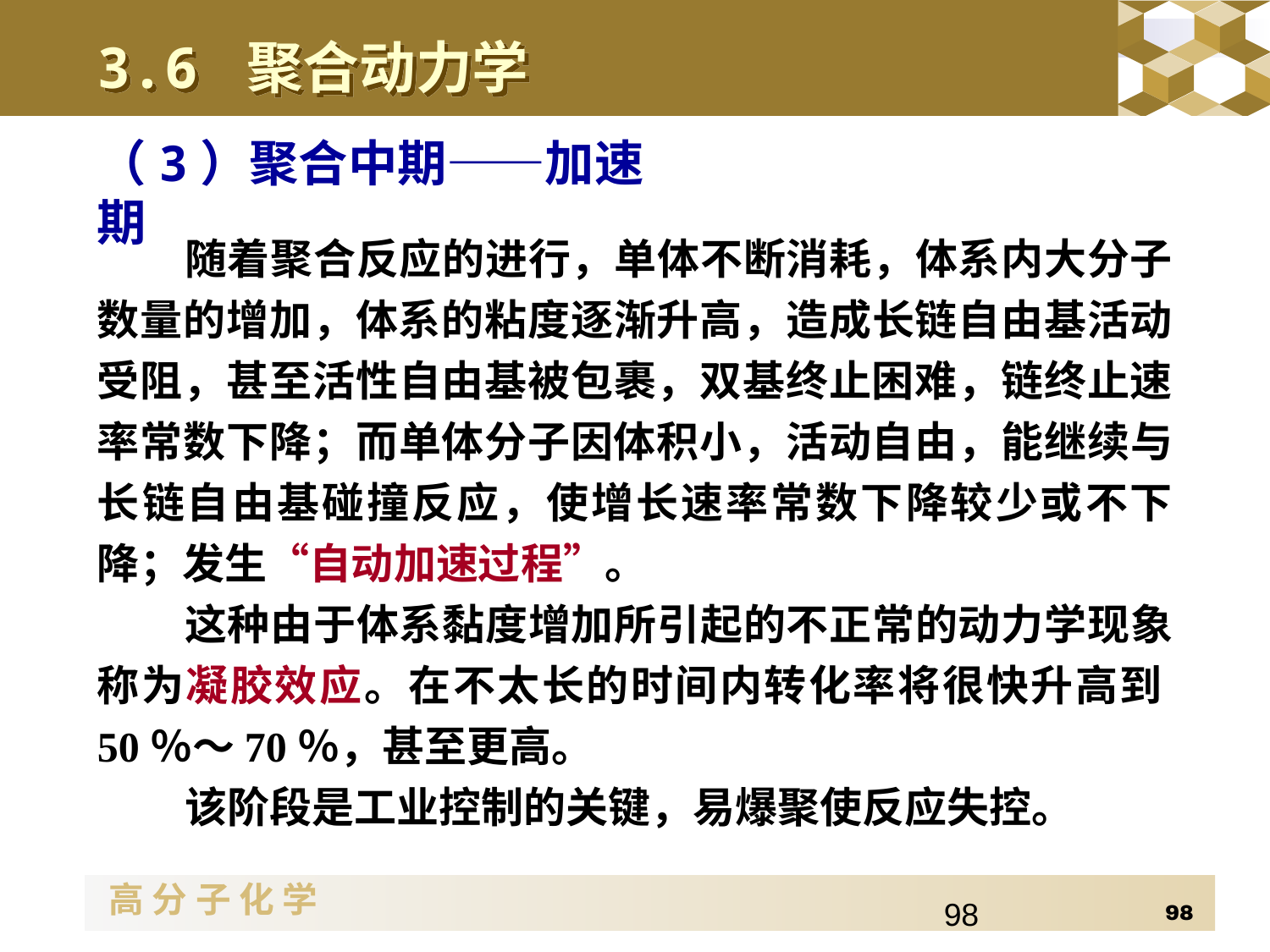

3.6 聚合动力学
（3）聚合中期——加速期
随着聚合反应的进行，单体不断消耗，体系内大分子数量的增加，体系的粘度逐渐升高，造成长链自由基活动受阻，甚至活性自由基被包裹，双基终止困难，链终止速率常数下降；而单体分子因体积小，活动自由，能继续与长链自由基碰撞反应，使增长速率常数下降较少或不下降；发生“自动加速过程”。
这种由于体系黏度增加所引起的不正常的动力学现象称为凝胶效应。在不太长的时间内转化率将很快升高到50％～70％，甚至更高。
该阶段是工业控制的关键，易爆聚使反应失控。
98